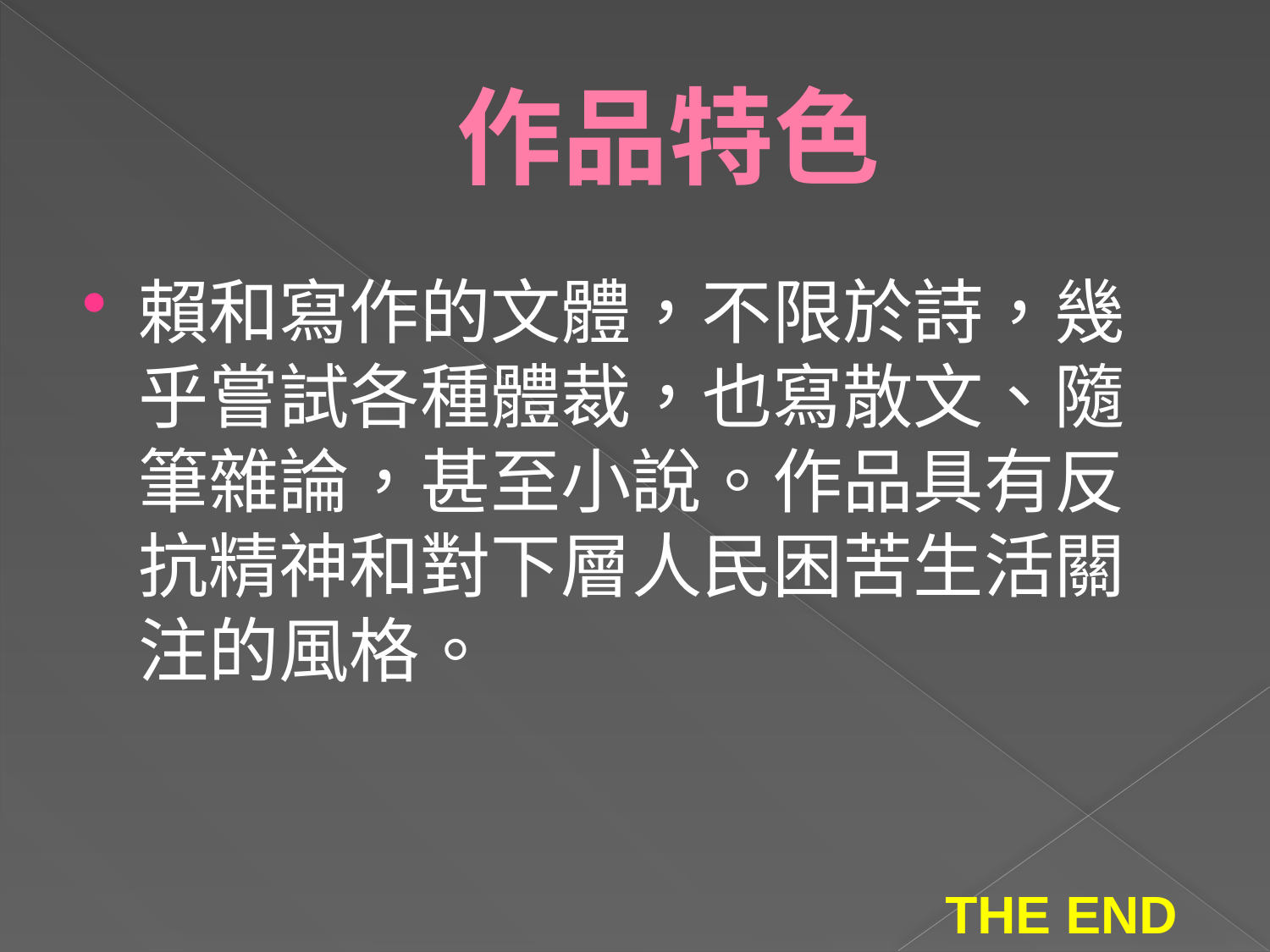

# 作品特色
賴和寫作的文體，不限於詩，幾乎嘗試各種體裁，也寫散文、隨筆雜論，甚至小說。作品具有反抗精神和對下層人民困苦生活關注的風格。
THE END